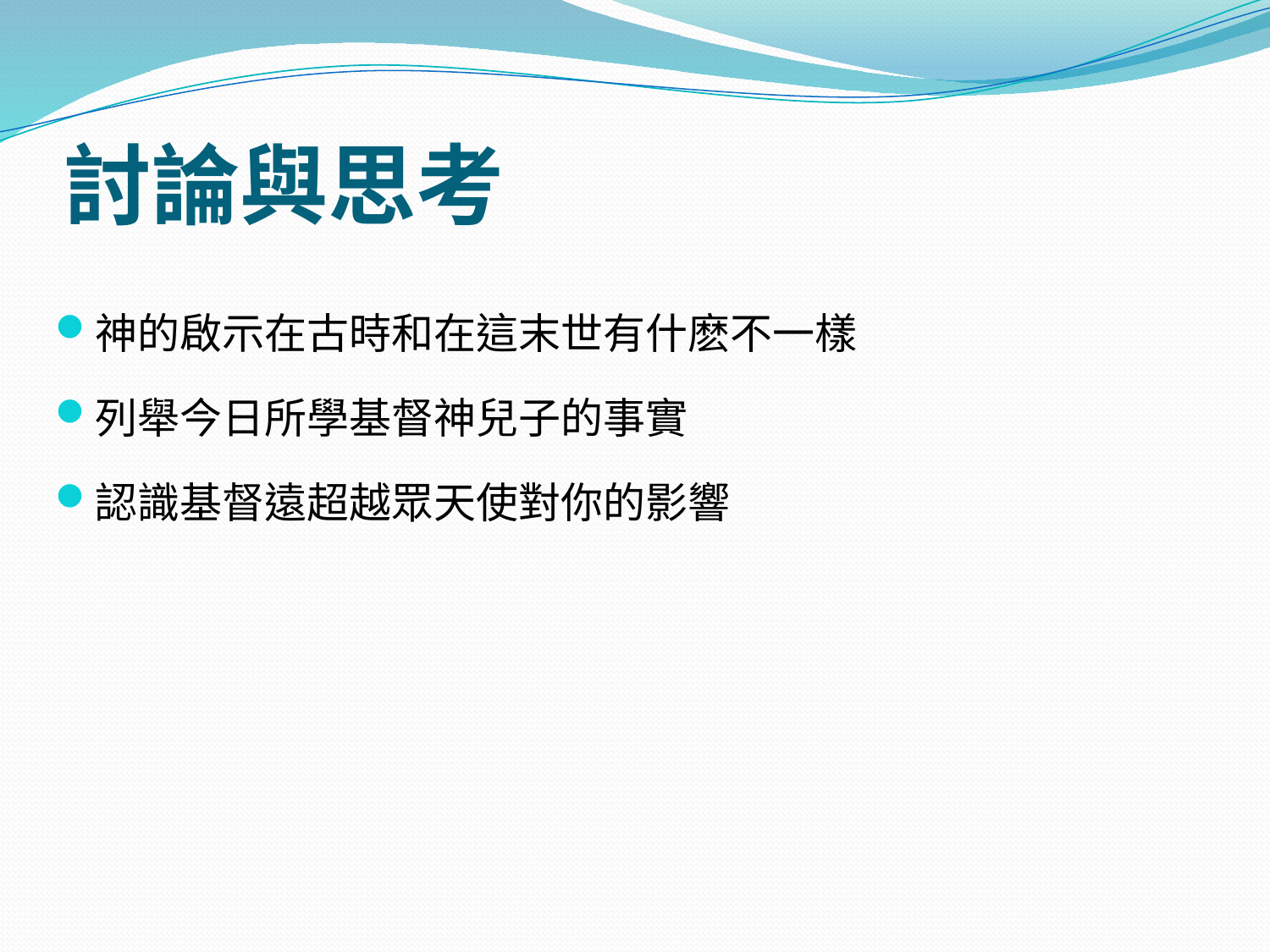

# 討論與思考
神的啟示在古時和在這末世有什麽不一樣
列舉今日所學基督神兒子的事實
認識基督遠超越眾天使對你的影響